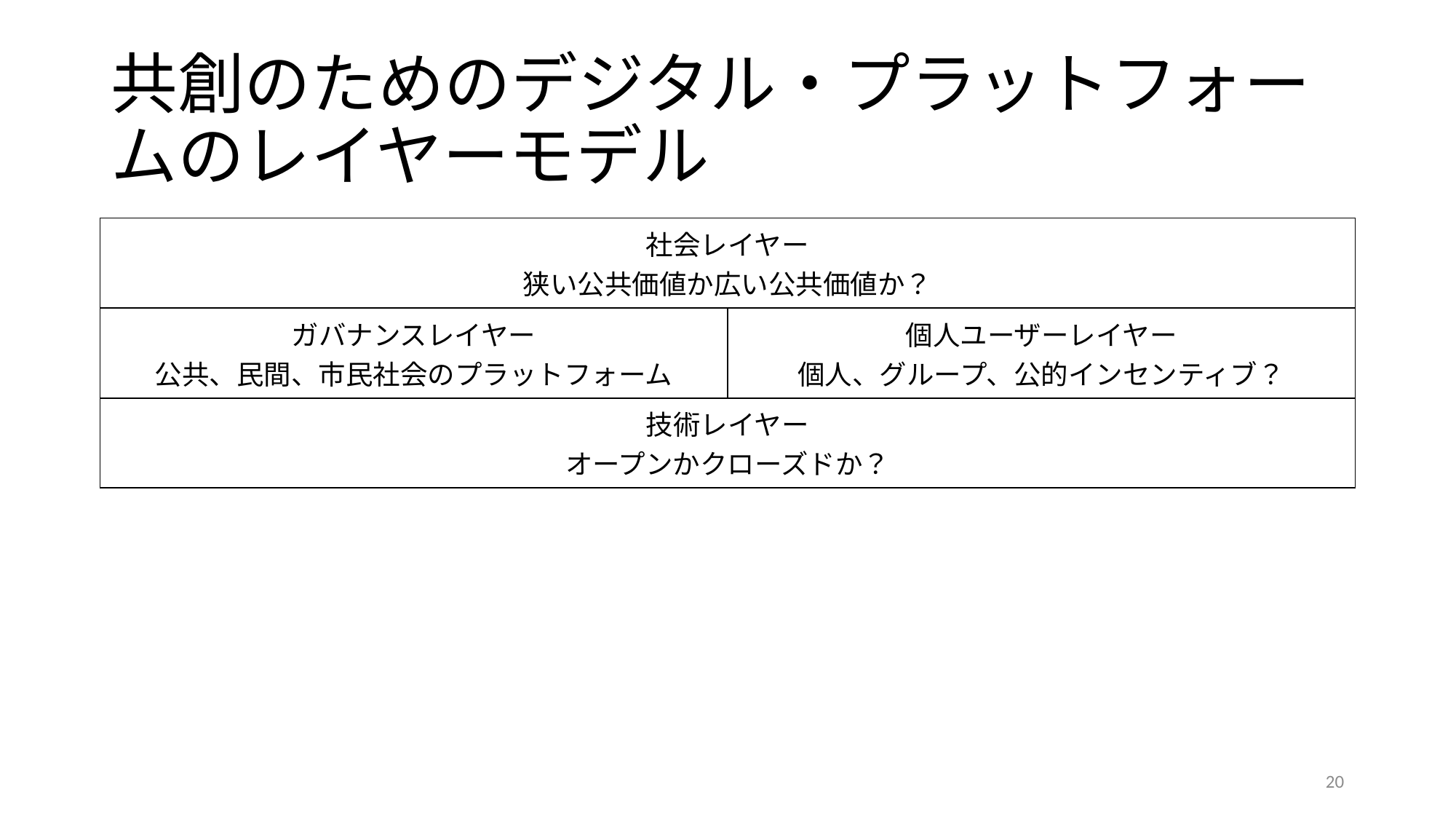

# 共創のためのデジタル・プラットフォームのレイヤーモデル

| 社会レイヤー 狭い公共価値か広い公共価値か？ |  |
| --- | --- |
| ガバナンスレイヤー 公共、民間、市民社会のプラットフォーム | 個人ユーザーレイヤー 個人、グループ、公的インセンティブ？ |
| 技術レイヤー オープンかクローズドか？ |  |
20